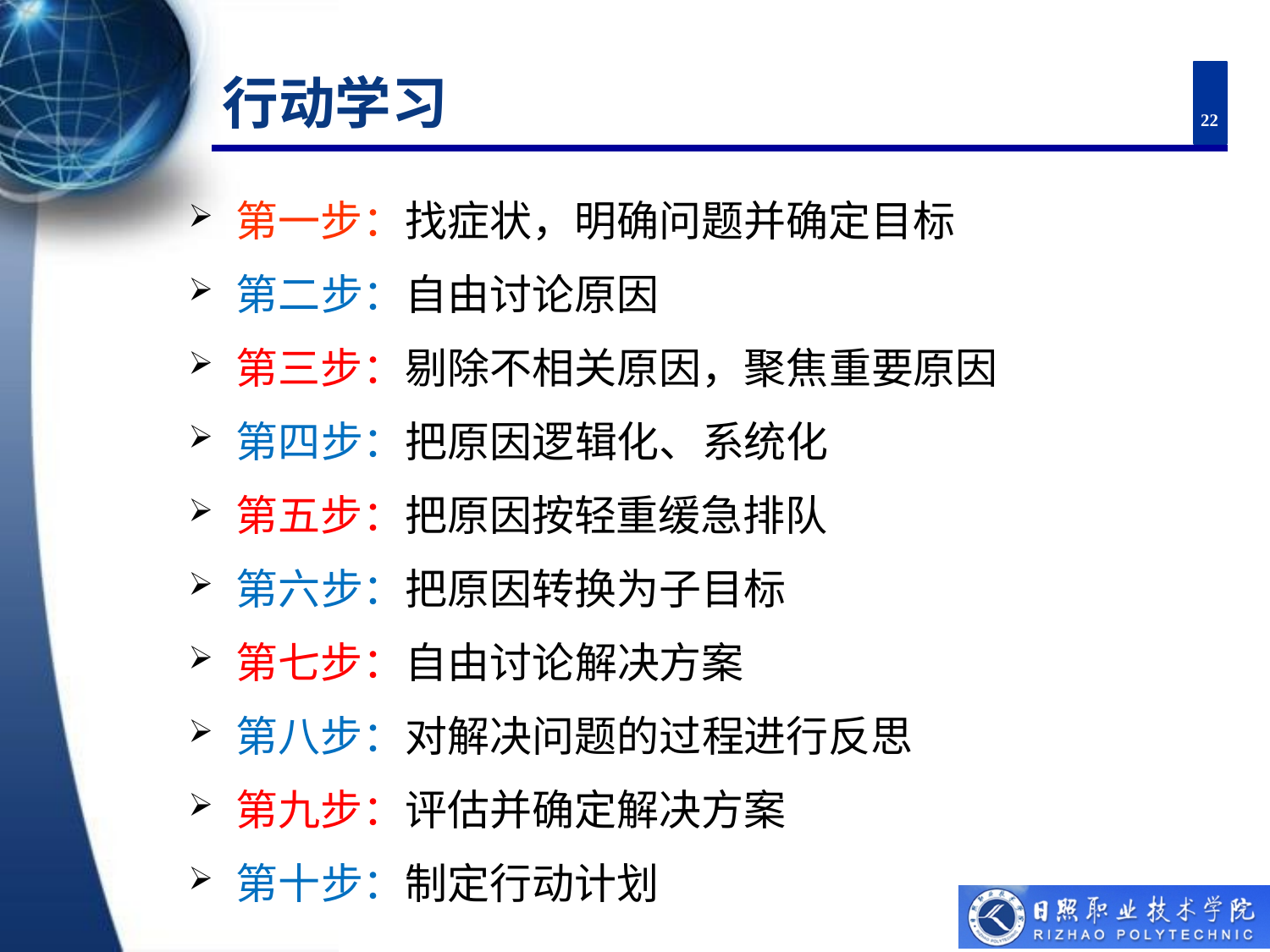

# 行动学习
22
第一步：找症状，明确问题并确定目标
第二步：自由讨论原因
第三步：剔除不相关原因，聚焦重要原因
第四步：把原因逻辑化、系统化
第五步：把原因按轻重缓急排队
第六步：把原因转换为子目标
第七步：自由讨论解决方案
第八步：对解决问题的过程进行反思
第九步：评估并确定解决方案
第十步：制定行动计划